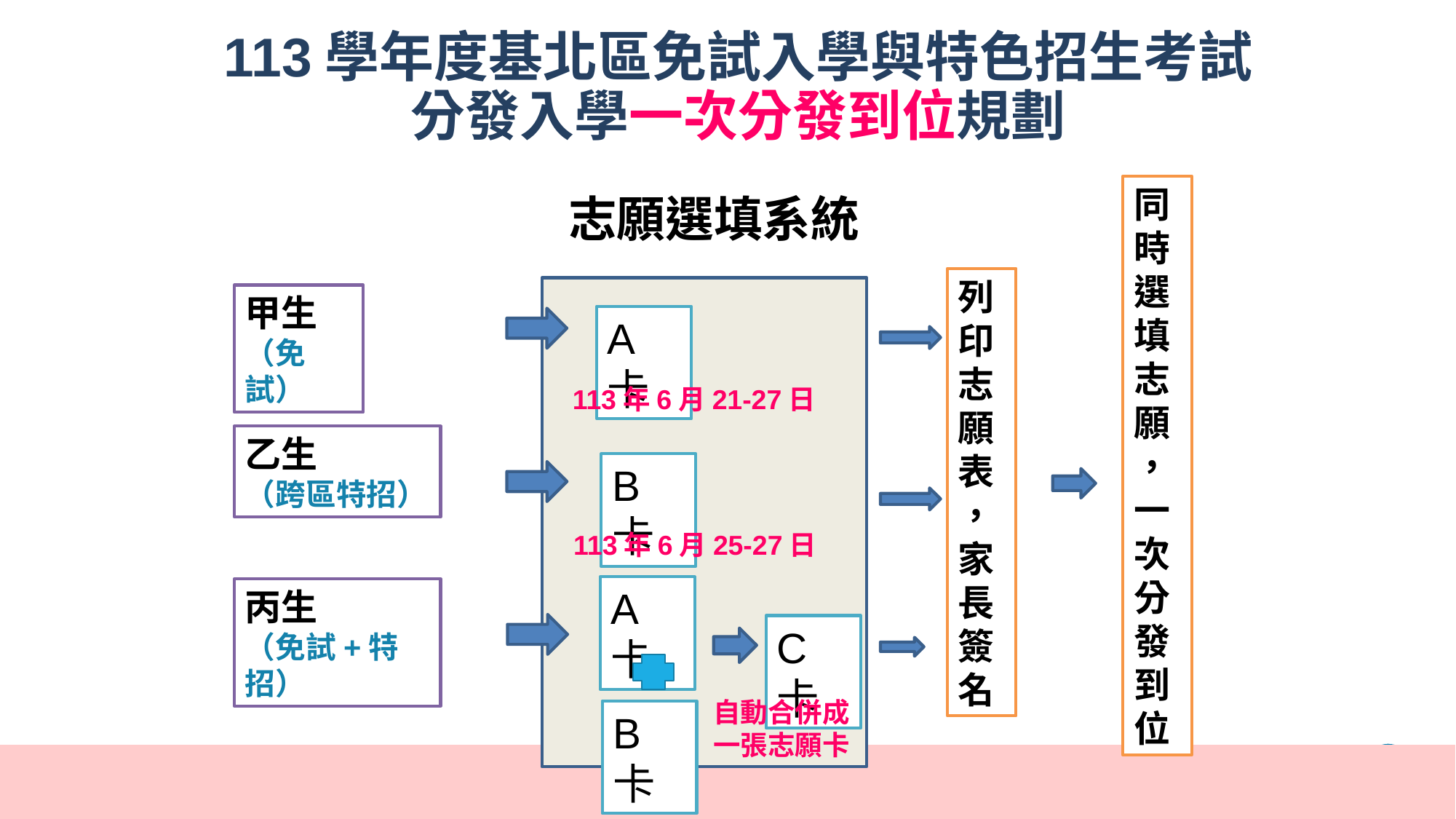

# 113學年度基北區免試入學與特色招生考試 分發入學一次分發到位規劃
同時選填志願
，一次分發到位
志願選填系統
列印志願表
，家長簽名

甲生
（免試）
A卡

113年6月21-27日
乙生
（跨區特招）
B卡

113年6月25-27日
A卡
丙生
（免試+特招）

C卡

自動合併成
一張志願卡
B卡